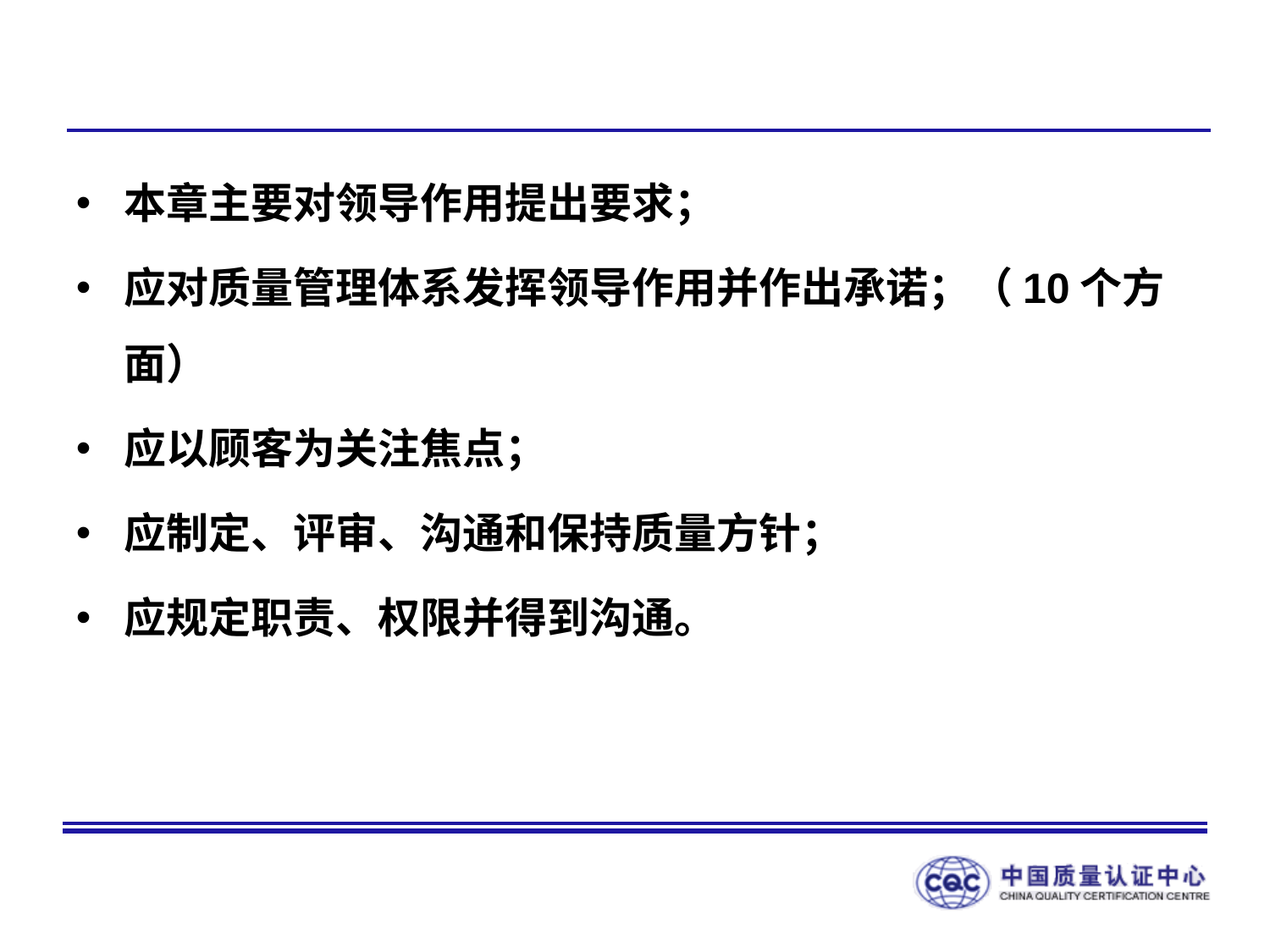

#
本章主要对领导作用提出要求；
应对质量管理体系发挥领导作用并作出承诺；（10个方面）
应以顾客为关注焦点；
应制定、评审、沟通和保持质量方针；
应规定职责、权限并得到沟通。